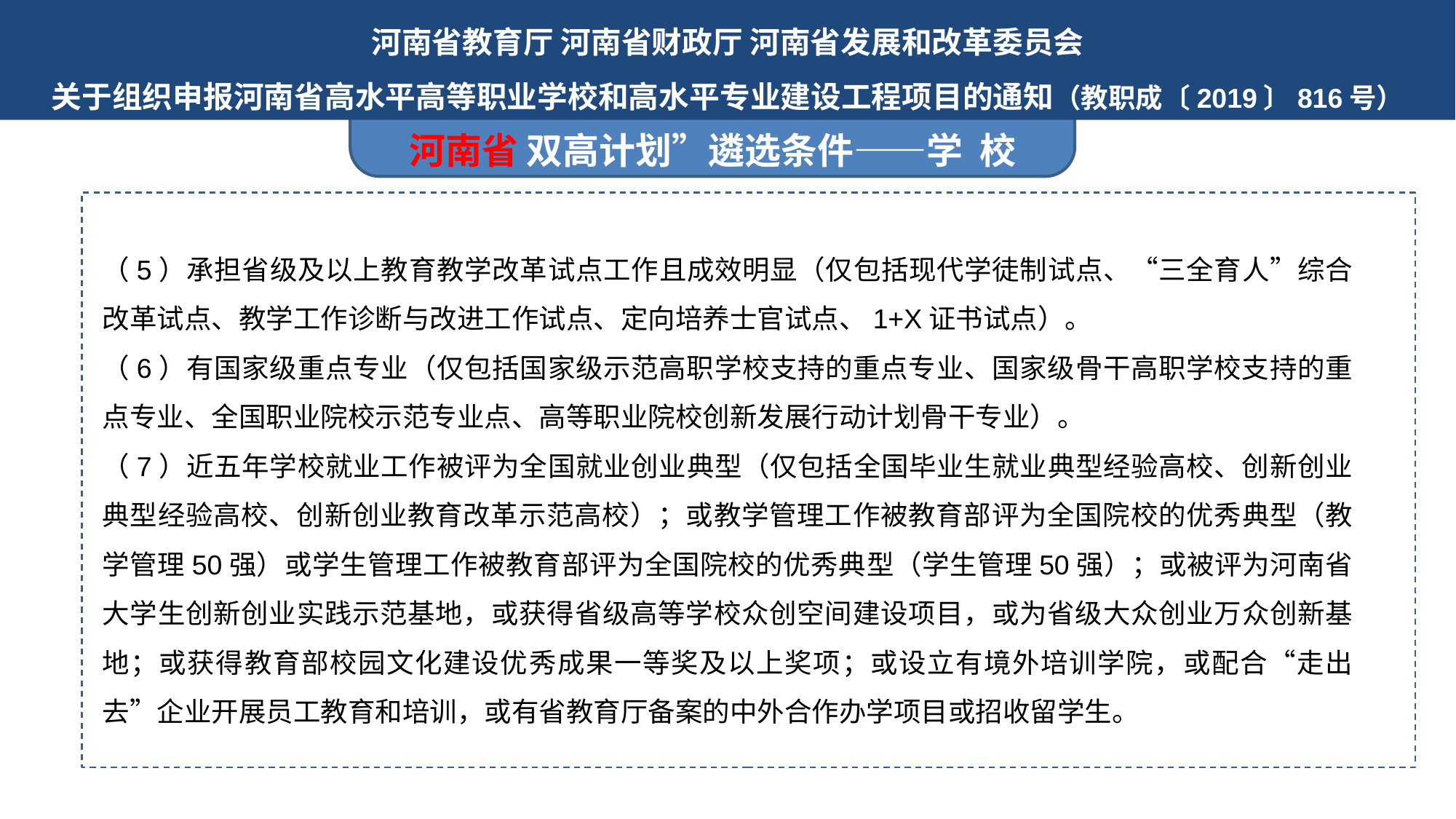

河南省教育厅 河南省财政厅 河南省发展和改革委员会
关于组织申报河南省高水平高等职业学校和高水平专业建设工程项目的通知（教职成〔2019〕816号）

河南省 双高计划”遴选条件——学  校

（5）承担省级及以上教育教学改革试点工作且成效明显（仅包括现代学徒制试点、“三全育人”综合改革试点、教学工作诊断与改进工作试点、定向培养士官试点、1+X证书试点）。
（6）有国家级重点专业（仅包括国家级示范高职学校支持的重点专业、国家级骨干高职学校支持的重点专业、全国职业院校示范专业点、高等职业院校创新发展行动计划骨干专业）。
（7）近五年学校就业工作被评为全国就业创业典型（仅包括全国毕业生就业典型经验高校、创新创业典型经验高校、创新创业教育改革示范高校）；或教学管理工作被教育部评为全国院校的优秀典型（教学管理50强）或学生管理工作被教育部评为全国院校的优秀典型（学生管理50强）；或被评为河南省大学生创新创业实践示范基地，或获得省级高等学校众创空间建设项目，或为省级大众创业万众创新基地；或获得教育部校园文化建设优秀成果一等奖及以上奖项；或设立有境外培训学院，或配合“走出去”企业开展员工教育和培训，或有省教育厅备案的中外合作办学项目或招收留学生。